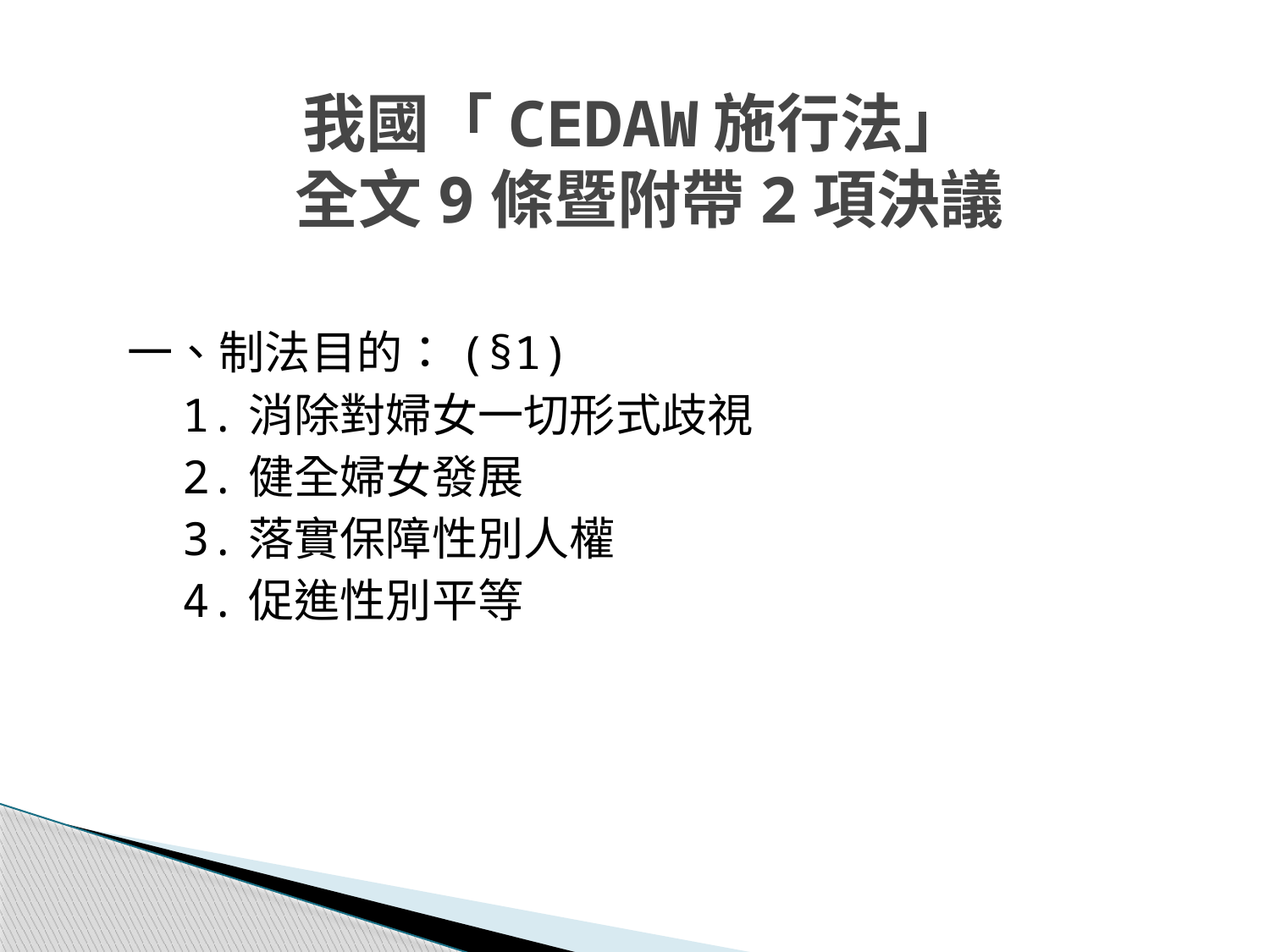

# 我國「CEDAW施行法」 全文9條暨附帶2項決議
一、制法目的：(§1)
  1.消除對婦女一切形式歧視
  2.健全婦女發展
  3.落實保障性別人權
  4.促進性別平等